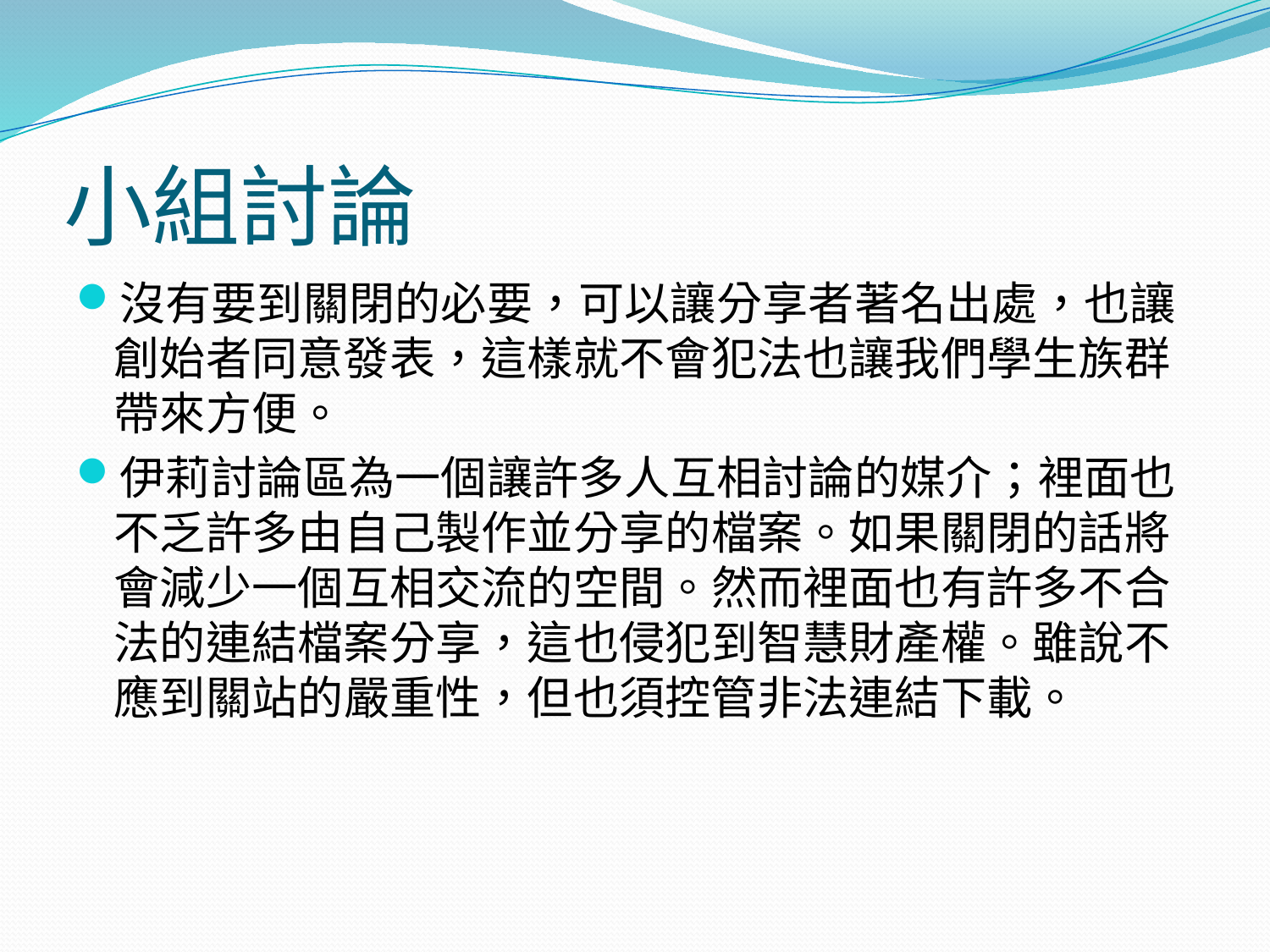

# 小組討論
沒有要到關閉的必要，可以讓分享者著名出處，也讓創始者同意發表，這樣就不會犯法也讓我們學生族群帶來方便。
伊莉討論區為一個讓許多人互相討論的媒介；裡面也不乏許多由自己製作並分享的檔案。如果關閉的話將會減少一個互相交流的空間。然而裡面也有許多不合法的連結檔案分享，這也侵犯到智慧財產權。雖說不應到關站的嚴重性，但也須控管非法連結下載。